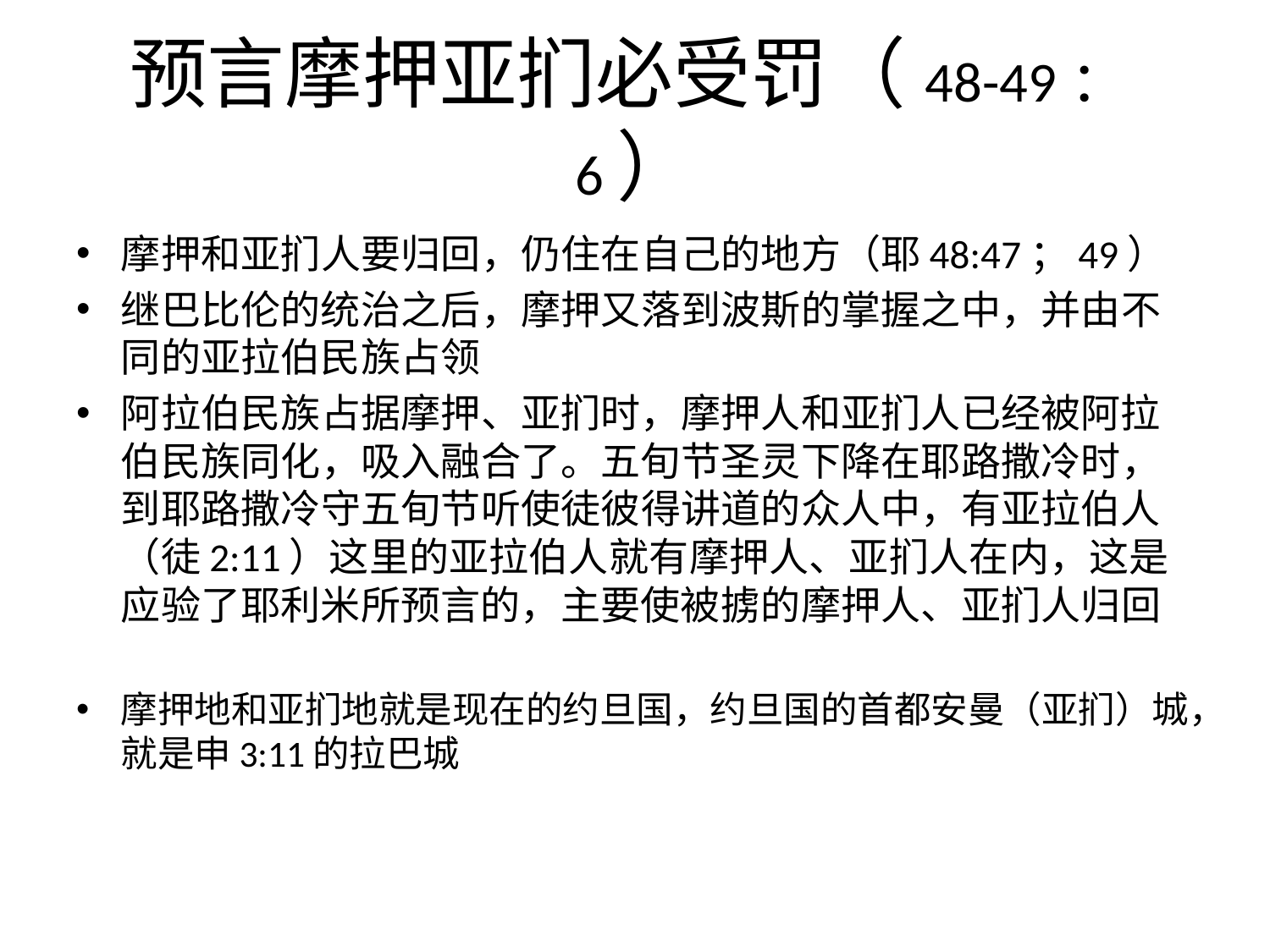

# 预言摩押亚扪必受罚（48-49：6）
摩押和亚扪人要归回，仍住在自己的地方（耶48:47；49）
继巴比伦的统治之后，摩押又落到波斯的掌握之中，并由不同的亚拉伯民族占领
阿拉伯民族占据摩押、亚扪时，摩押人和亚扪人已经被阿拉伯民族同化，吸入融合了。五旬节圣灵下降在耶路撒冷时，到耶路撒冷守五旬节听使徒彼得讲道的众人中，有亚拉伯人（徒2:11）这里的亚拉伯人就有摩押人、亚扪人在内，这是应验了耶利米所预言的，主要使被掳的摩押人、亚扪人归回

摩押地和亚扪地就是现在的约旦国，约旦国的首都安曼（亚扪）城，就是申3:11的拉巴城